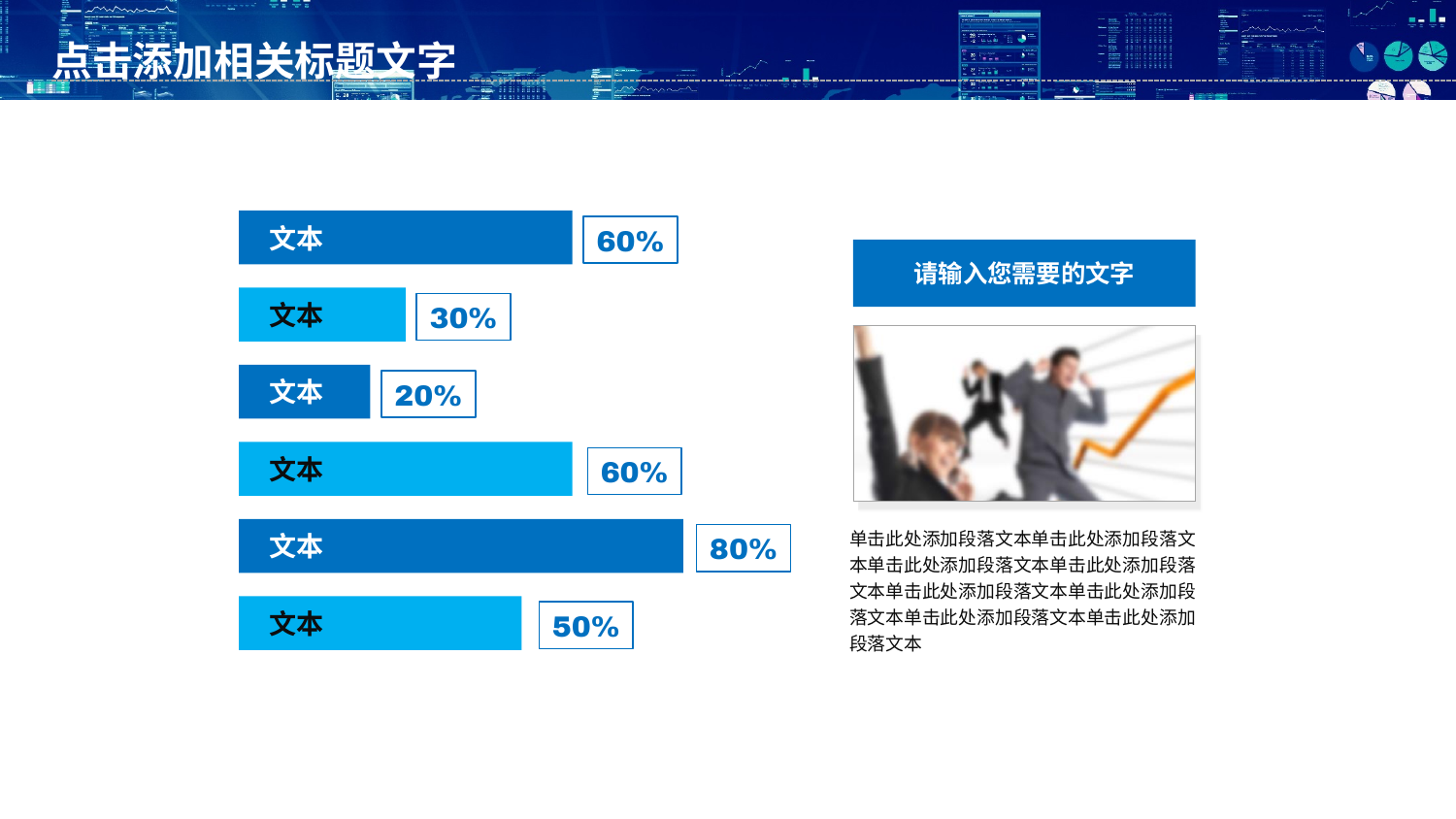

文本
60%
请输入您需要的文字
  文本
30%

  文本
20%
  文本
60%
单击此处添加段落文本单击此处添加段落文本单击此处添加段落文本单击此处添加段落文本单击此处添加段落文本单击此处添加段落文本单击此处添加段落文本单击此处添加段落文本

  文本
80%
  文本
50%